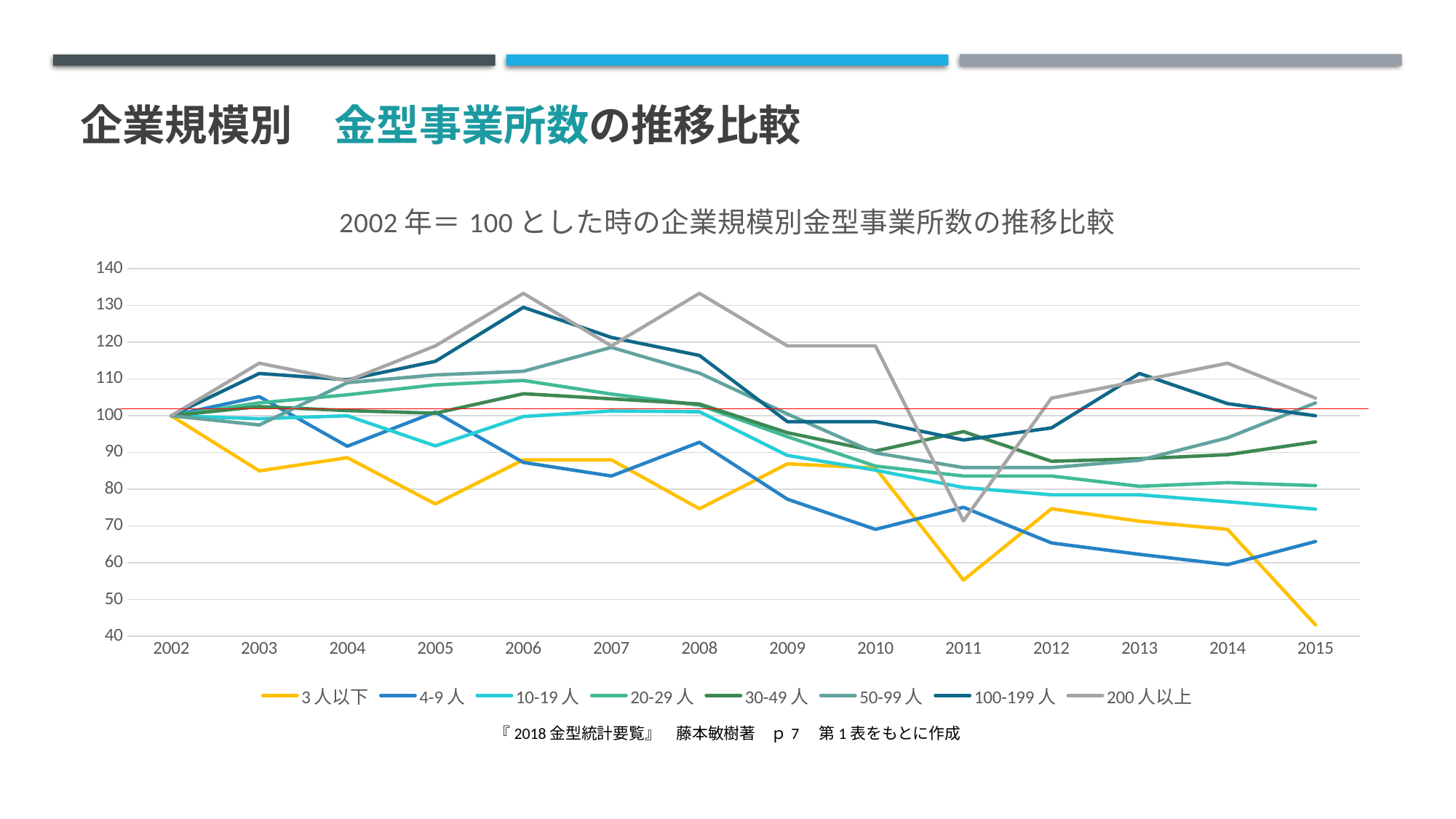

# 企業規模別　金型事業所数の推移比較

### Chart: 2002年＝100とした時の企業規模別金型事業所数の推移比較

| Category | 3人以下 | 4-9人 | 10-19人 | 20-29人 | 30-49人 | 50-99人 | 100-199人 | 200人以上 |
|---|---|---|---|---|---|---|---|---|
| 2002 | 100.0 | 100.0 | 100.0 | 100.0 | 100.0 | 100.0 | 100.0 | 100.0 |
| 2003 | 85.0 | 105.2 | 99.2 | 103.5 | 102.5 | 97.5 | 111.5 | 114.3 |
| 2004 | 88.6 | 91.7 | 100.0 | 105.7 | 101.4 | 109.0 | 109.8 | 109.5 |
| 2005 | 76.0 | 101.0 | 91.8 | 108.4 | 100.7 | 111.1 | 114.8 | 119.0 |
| 2006 | 88.0 | 87.3 | 99.8 | 109.6 | 106.0 | 112.1 | 129.5 | 133.3 |
| 2007 | 88.0 | 83.6 | 101.3 | 105.9 | 104.6 | 118.6 | 121.3 | 119.0 |
| 2008 | 74.7 | 92.8 | 101.1 | 102.9 | 103.2 | 111.6 | 116.4 | 133.3 |
| 2009 | 86.9 | 77.3 | 89.2 | 94.3 | 95.4 | 100.5 | 98.4 | 119.0 |
| 2010 | 85.8 | 69.1 | 85.2 | 86.3 | 90.4 | 89.9 | 98.4 | 119.0 |
| 2011 | 55.3 | 75.1 | 80.5 | 83.6 | 95.7 | 85.9 | 93.4 | 71.4 |
| 2012 | 74.7 | 65.4 | 78.5 | 83.6 | 87.6 | 85.9 | 96.7 | 104.8 |
| 2013 | 71.3 | 62.3 | 78.5 | 80.8 | 88.3 | 87.9 | 111.5 | 109.5 |
| 2014 | 69.1 | 59.5 | 76.6 | 81.8 | 89.4 | 94.0 | 103.3 | 114.3 |
| 2015 | 43.1 | 65.8 | 74.6 | 81.0 | 92.9 | 103.5 | 100.0 | 104.8 |
『2018金型統計要覧』　藤本敏樹著　ｐ7　第1表をもとに作成